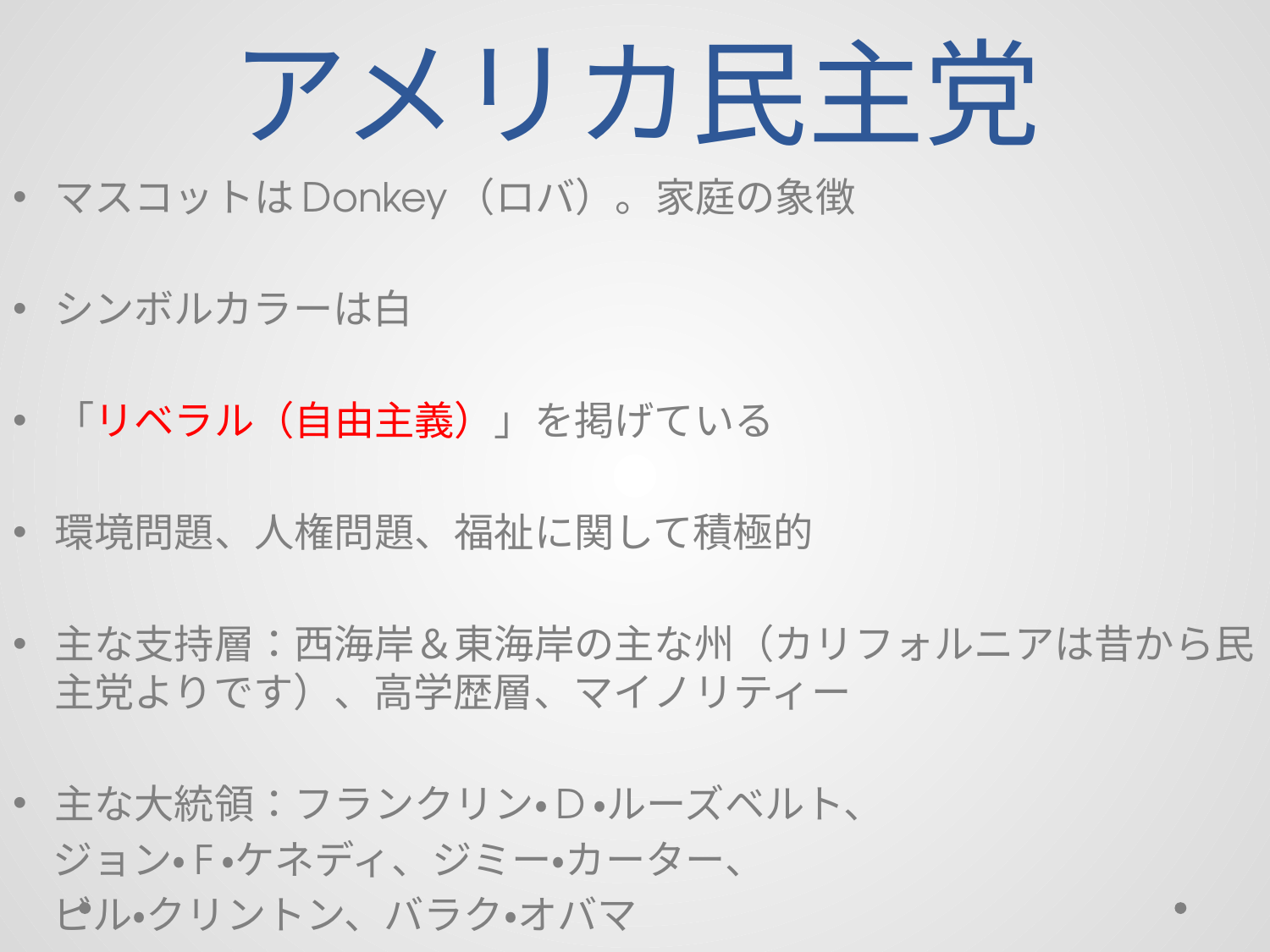

# アメリカ民主党
マスコットはDonkey（ロバ）。家庭の象徴

シンボルカラーは白

「リベラル（自由主義）」を掲げている

環境問題、人権問題、福祉に関して積極的

主な支持層：西海岸＆東海岸の主な州（カリフォルニアは昔から民主党よりです）、高学歴層、マイノリティー

主な大統領：フランクリン・D・ルーズベルト、
　ジョン・F・ケネディ、ジミー・カーター、
　ビル・クリントン、バラク・オバマ